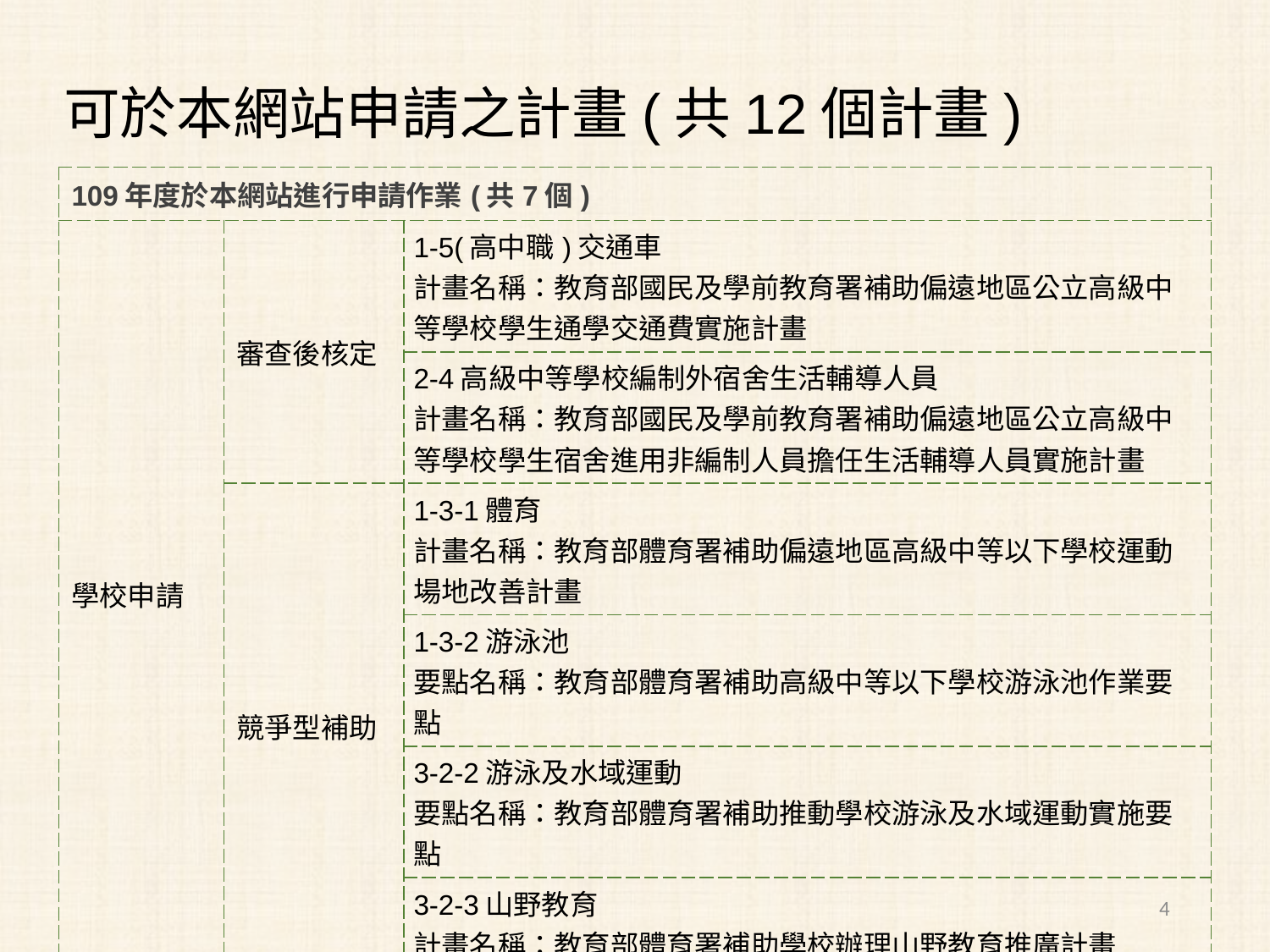

# 可於本網站申請之計畫(共12個計畫)
| 109年度於本網站進行申請作業(共7個) |  |  |
| --- | --- | --- |
| 學校申請 | 審查後核定 | 1-5(高中職)交通車 計畫名稱：教育部國民及學前教育署補助偏遠地區公立高級中等學校學生通學交通費實施計畫 |
|  |  | 2-4高級中等學校編制外宿舍生活輔導人員 計畫名稱：教育部國民及學前教育署補助偏遠地區公立高級中等學校學生宿舍進用非編制人員擔任生活輔導人員實施計畫 |
|  | 競爭型補助 | 1-3-1體育 計畫名稱：教育部體育署補助偏遠地區高級中等以下學校運動場地改善計畫 |
|  |  | 1-3-2游泳池 要點名稱：教育部體育署補助高級中等以下學校游泳池作業要點 |
|  |  | 3-2-2游泳及水域運動 要點名稱：教育部體育署補助推動學校游泳及水域運動實施要點 |
|  |  | 3-2-3山野教育 計畫名稱：教育部體育署補助學校辦理山野教育推廣計畫 |
| 縣市申請 | 審查後核定 | 1-1數位或資訊 計畫名稱：教育部補助校園網路電費計畫 |
4